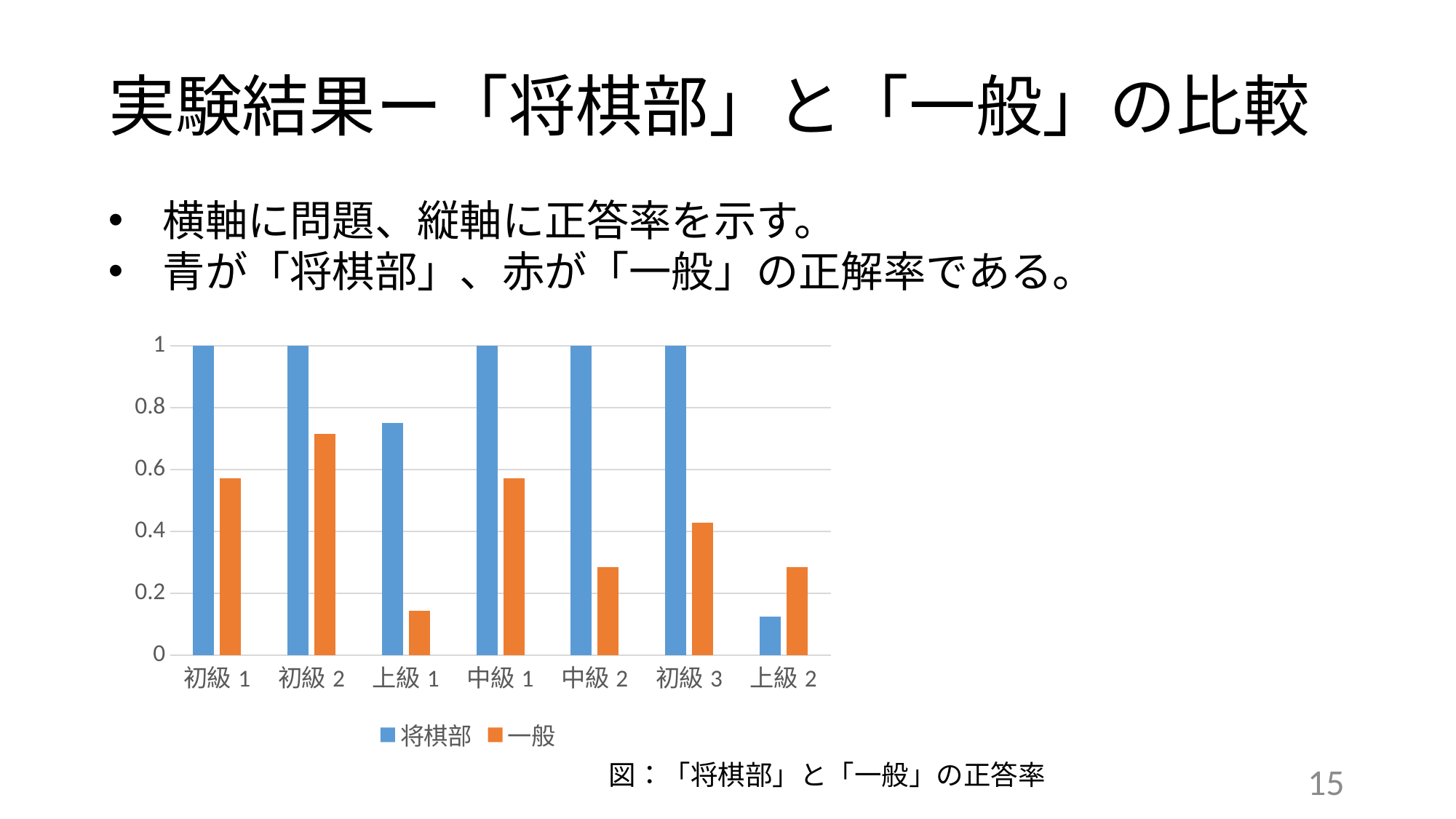

# 実験結果ー「将棋部」と「一般」の比較
横軸に問題、縦軸に正答率を示す。
青が「将棋部」、赤が「一般」の正解率である。

### Chart

| Category | 将棋部 | 一般 |
|---|---|---|
| 初級1 | 1.0 | 0.5714285714285714 |
| 初級2 | 1.0 | 0.7142857142857143 |
| 上級1 | 0.75 | 0.14285714285714285 |
| 中級1 | 1.0 | 0.5714285714285714 |
| 中級2 | 1.0 | 0.2857142857142857 |
| 初級3 | 1.0 | 0.42857142857142855 |
| 上級2 | 0.125 | 0.2857142857142857 |
図：「将棋部」と「一般」の正答率
15